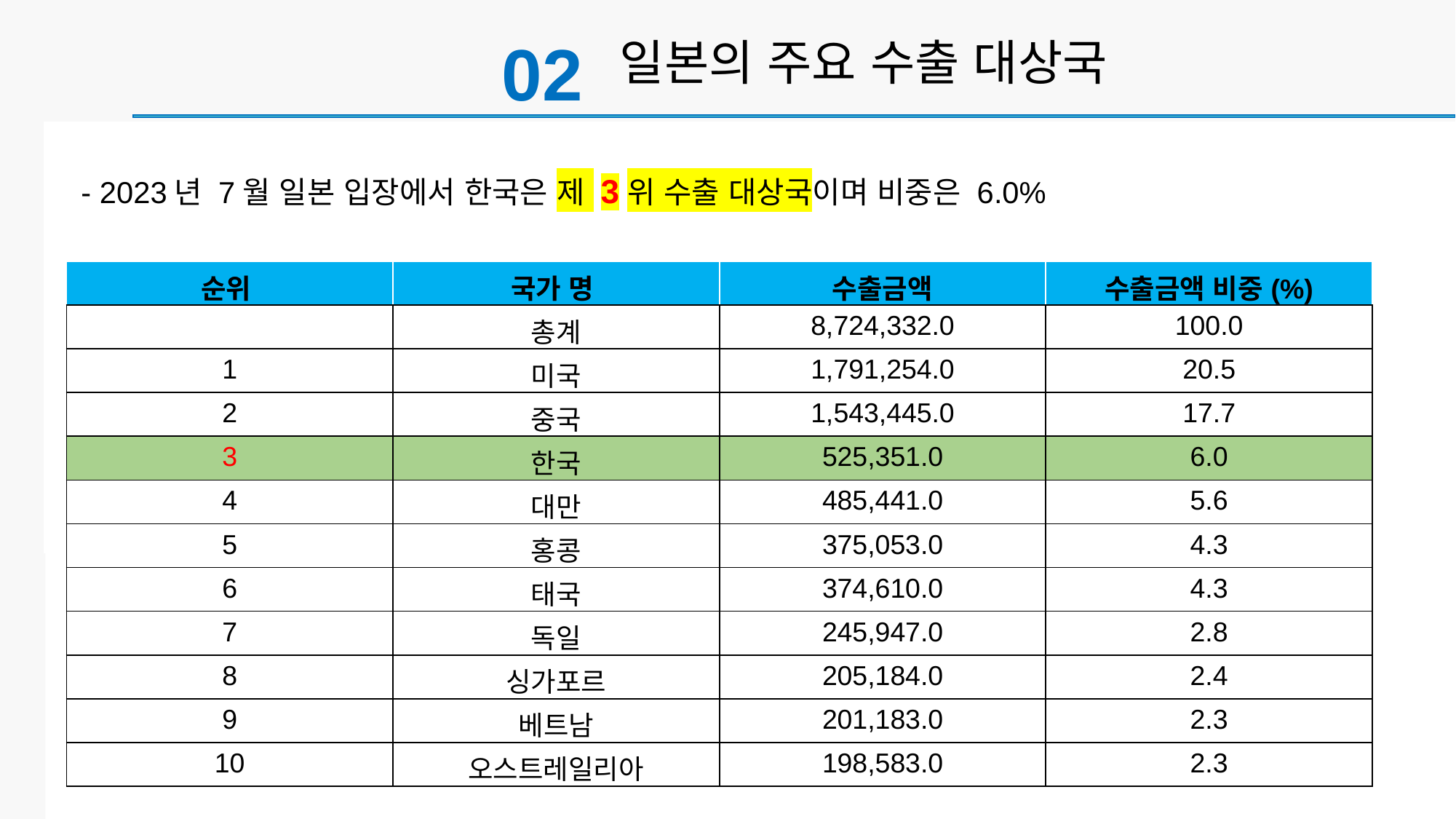

02
일본의 주요 수출 대상국

- 2023년 7월 일본 입장에서 한국은 제 3위 수출 대상국이며 비중은 6.0%
| 순위 | 국가 명 | 수출금액 | 수출금액 비중(%) |
| --- | --- | --- | --- |
|  | 총계 | 8,724,332.0 | 100.0 |
| 1 | 미국 | 1,791,254.0 | 20.5 |
| 2 | 중국 | 1,543,445.0 | 17.7 |
| 3 | 한국 | 525,351.0 | 6.0 |
| 4 | 대만 | 485,441.0 | 5.6 |
| 5 | 홍콩 | 375,053.0 | 4.3 |
| 6 | 태국 | 374,610.0 | 4.3 |
| 7 | 독일 | 245,947.0 | 2.8 |
| 8 | 싱가포르 | 205,184.0 | 2.4 |
| 9 | 베트남 | 201,183.0 | 2.3 |
| 10 | 오스트레일리아 | 198,583.0 | 2.3 |
>>